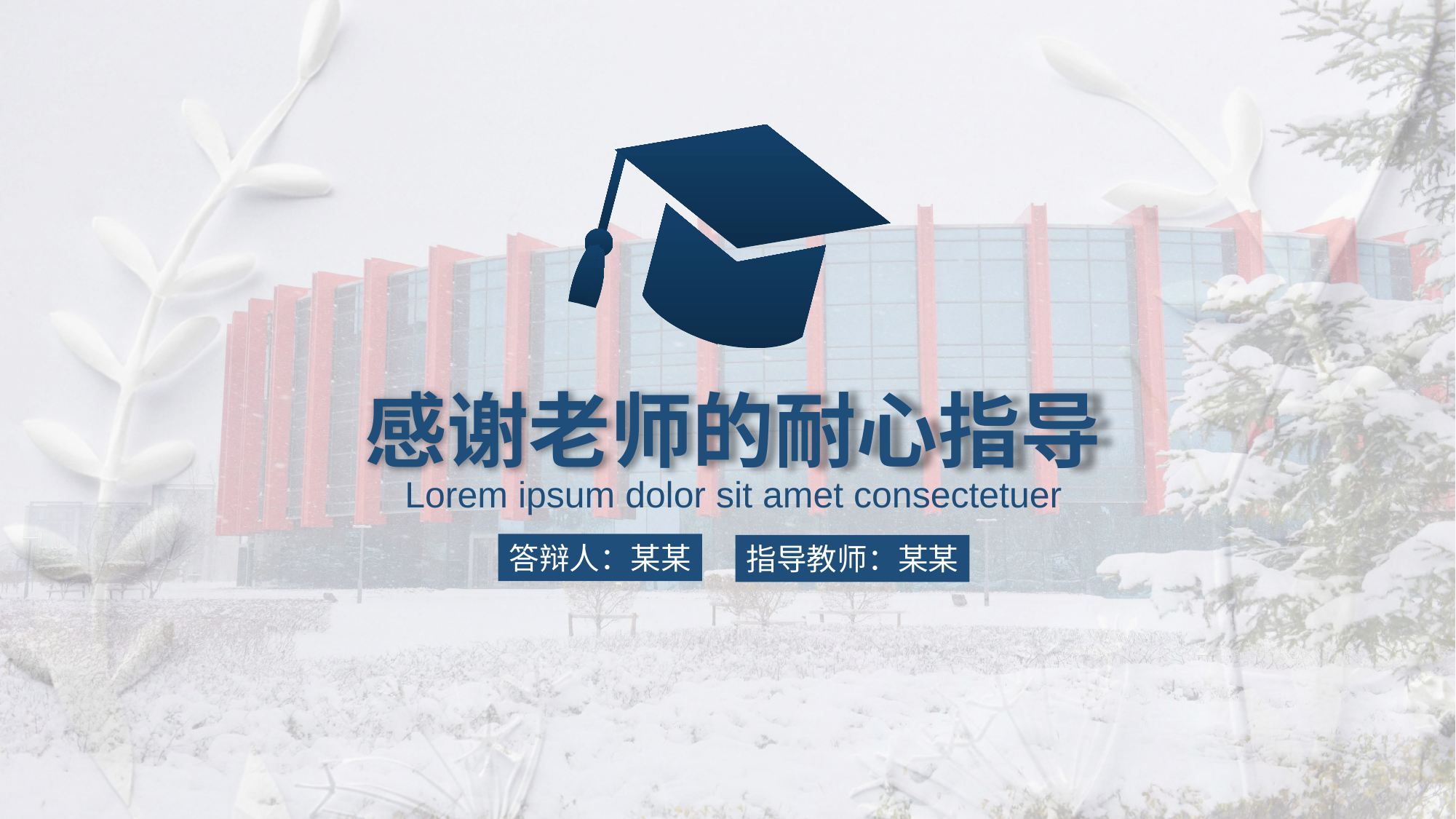

感谢老师的耐心指导
Lorem ipsum dolor sit amet consectetuer
答辩人：某某
指导教师：某某